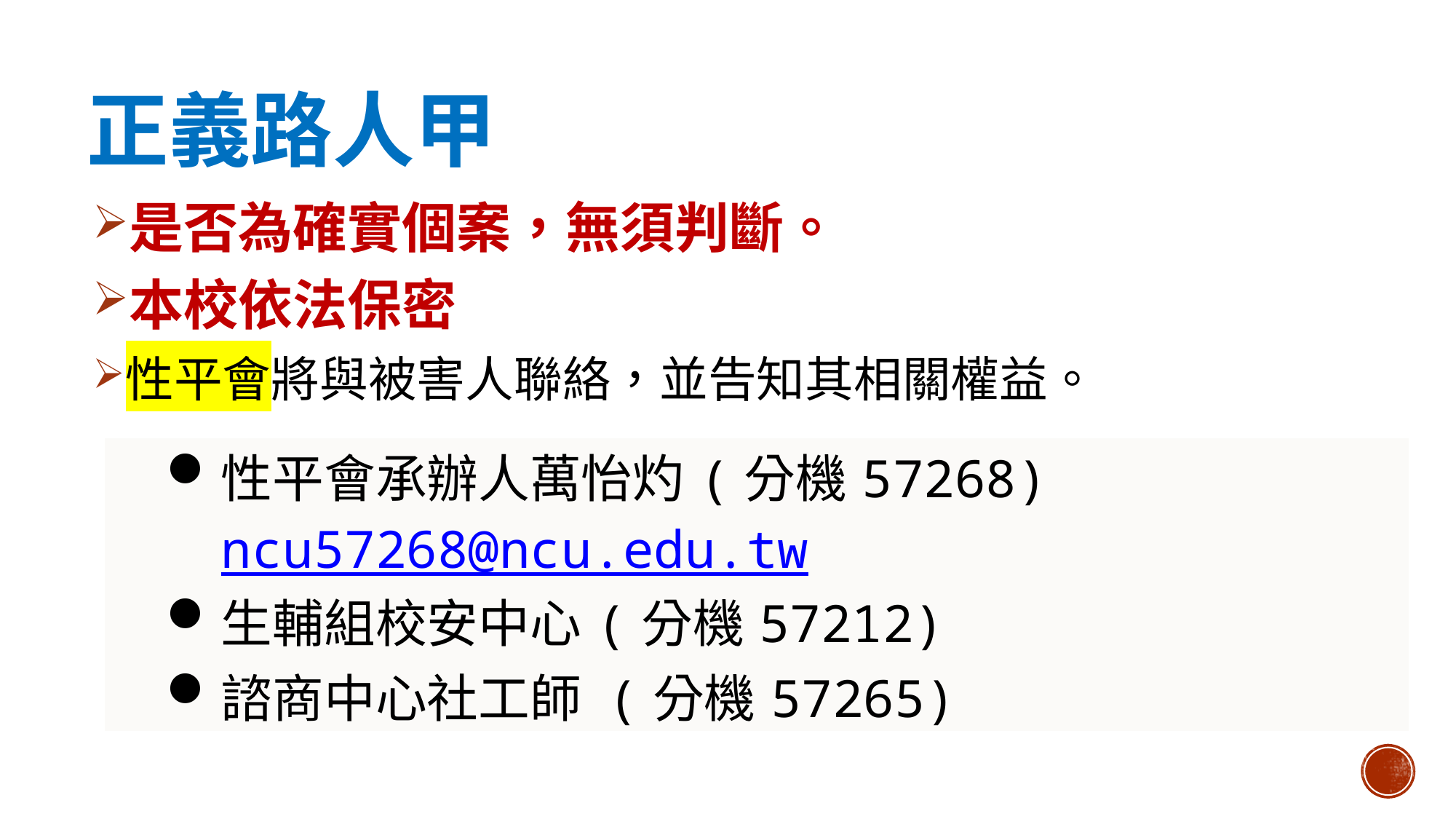

# 正義路人甲
是否為確實個案，無須判斷。
本校依法保密
性平會將與被害人聯絡，並告知其相關權益。
| 性平會承辦人萬怡灼(分機57268) ncu57268@ncu.edu.tw 生輔組校安中心(分機57212) 諮商中心社工師 (分機57265) |
| --- |